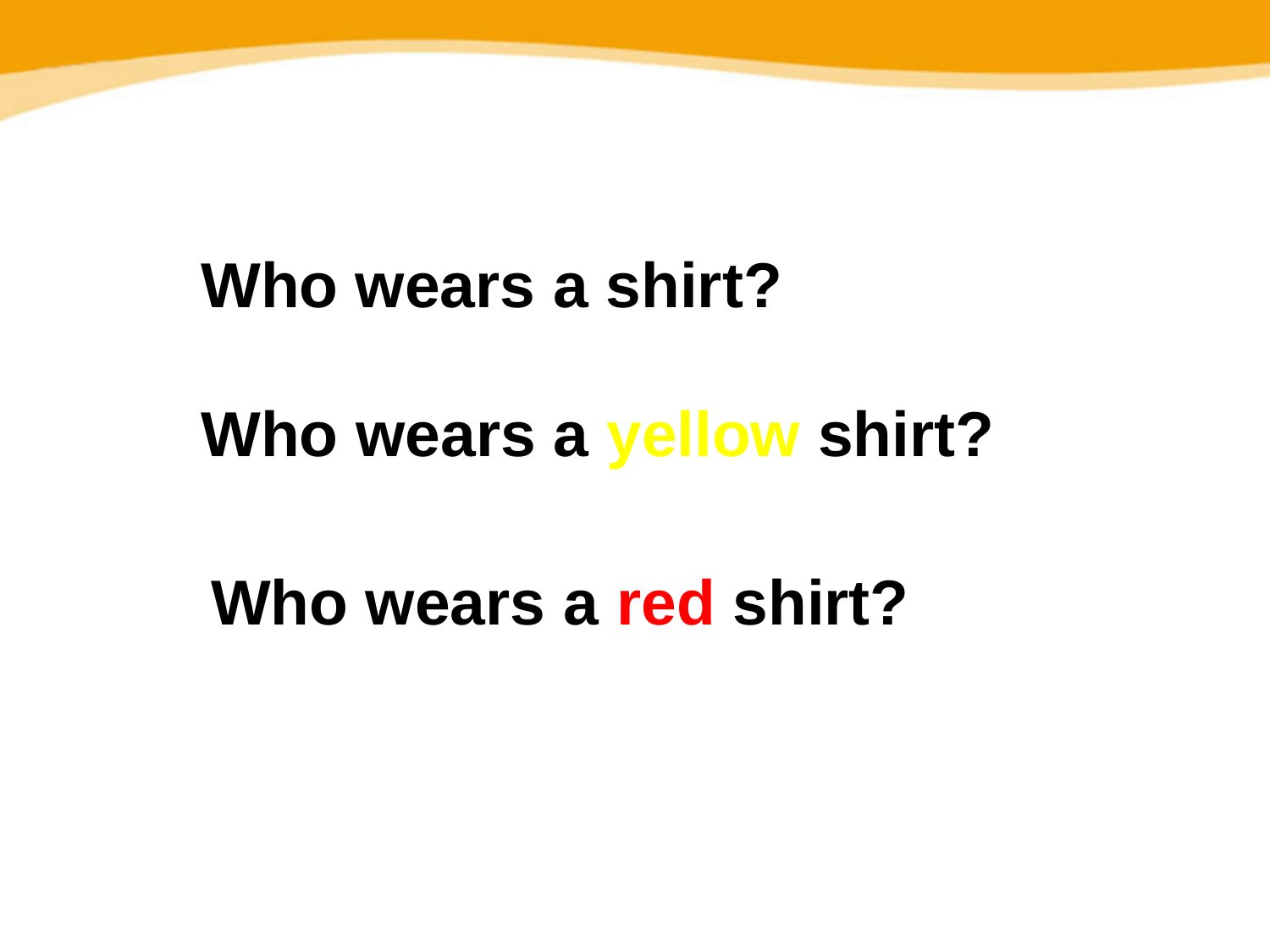

Who wears a shirt?
单词操练：活动设计
教师一一提问班里谁穿衬衫。

Who wears a yellow shirt?
Who wears a red shirt?